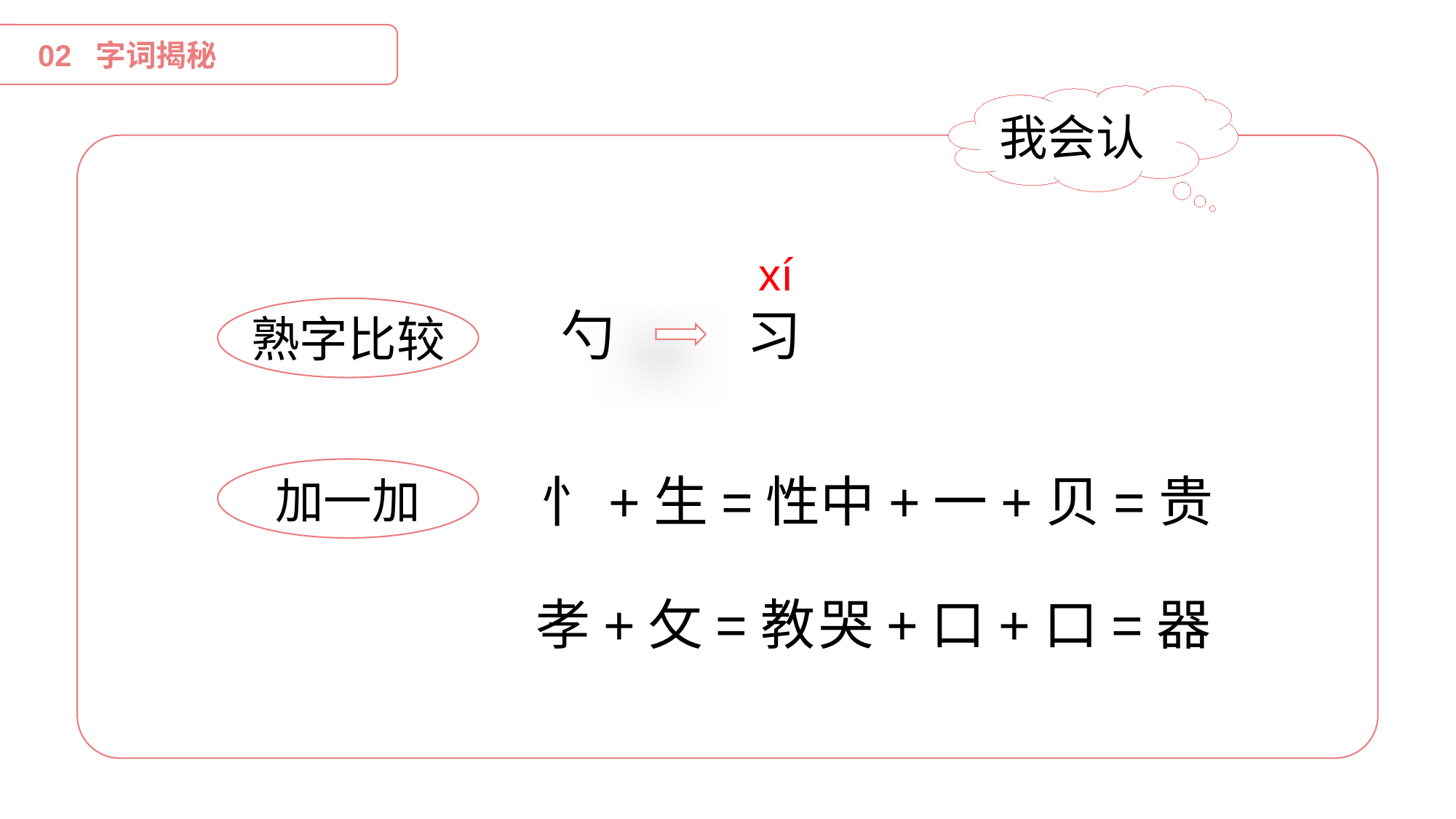

02  字词揭秘
我会认

xí
勺
习

熟字比较

加一加
忄+生=性
中+一+贝=贵
孝+攵=教
哭+口+口=器